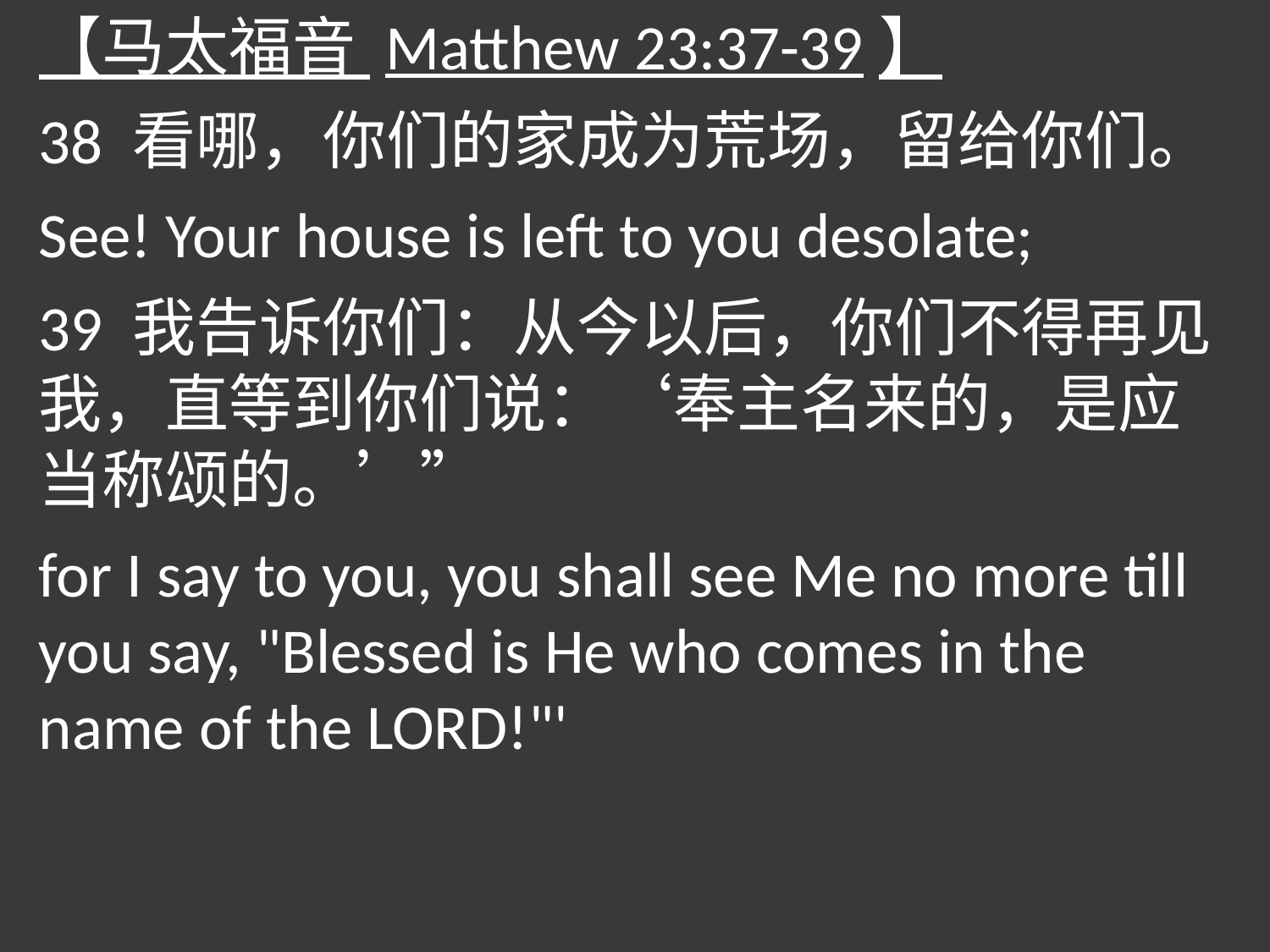

【马太福音 Matthew 23:37-39】
38 看哪，你们的家成为荒场，留给你们。
See! Your house is left to you desolate;
39 我告诉你们：从今以后，你们不得再见我，直等到你们说：‘奉主名来的，是应当称颂的。’”
for I say to you, you shall see Me no more till you say, "Blessed is He who comes in the name of the LORD!"'